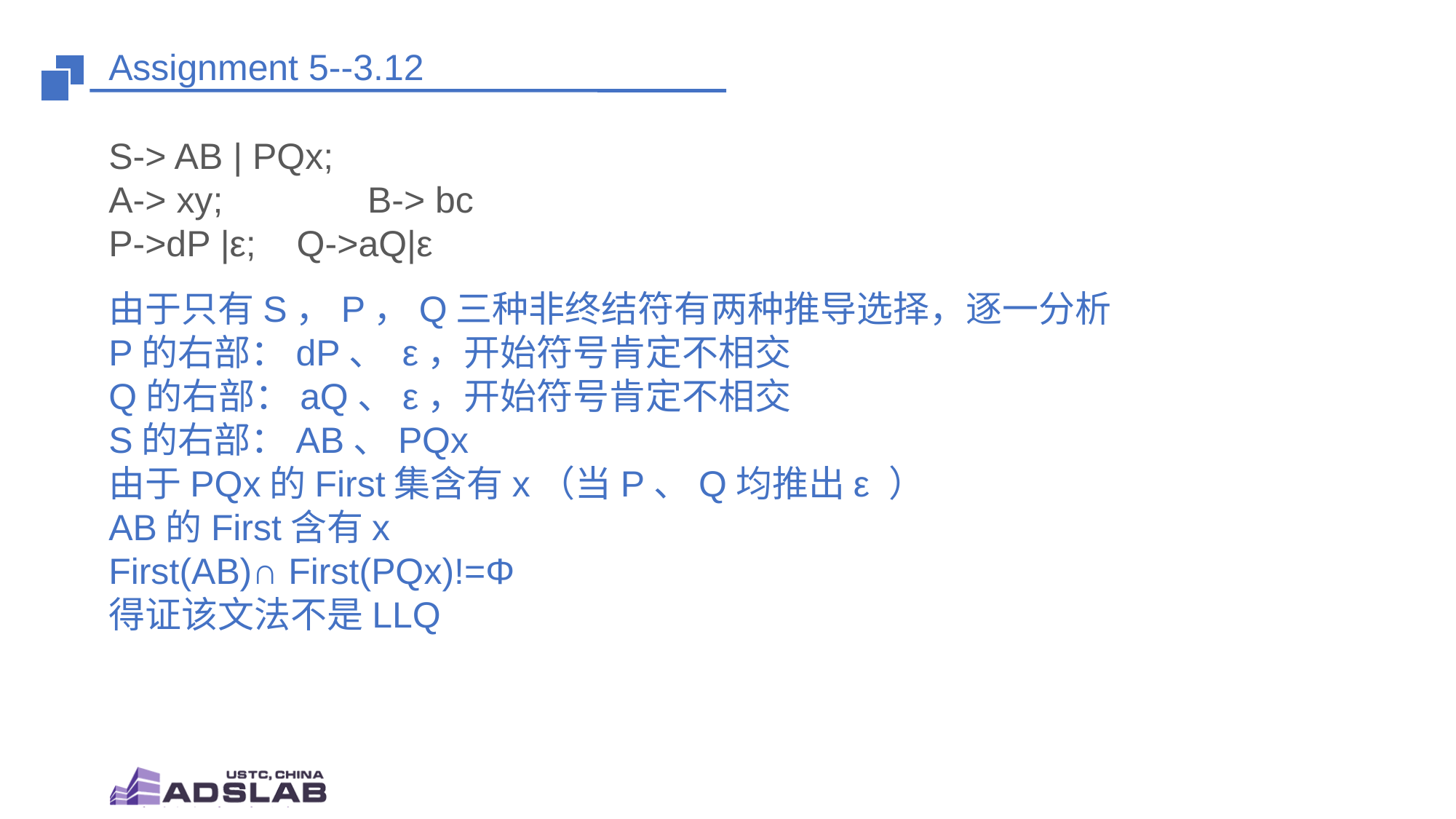

# Assignment 5--3.12
S-> AB | PQx;
A-> xy;	    B-> bc
P->dP |ε;    Q->aQ|ε
由于只有S，P，Q三种非终结符有两种推导选择，逐一分析
P的右部：dP、 ε，开始符号肯定不相交
Q的右部：aQ、ε，开始符号肯定不相交
S的右部：AB、PQx
由于PQx的First集含有x（当P、Q均推出ε ）
AB的First含有x
First(AB)∩ First(PQx)!=Φ
得证该文法不是LLQ